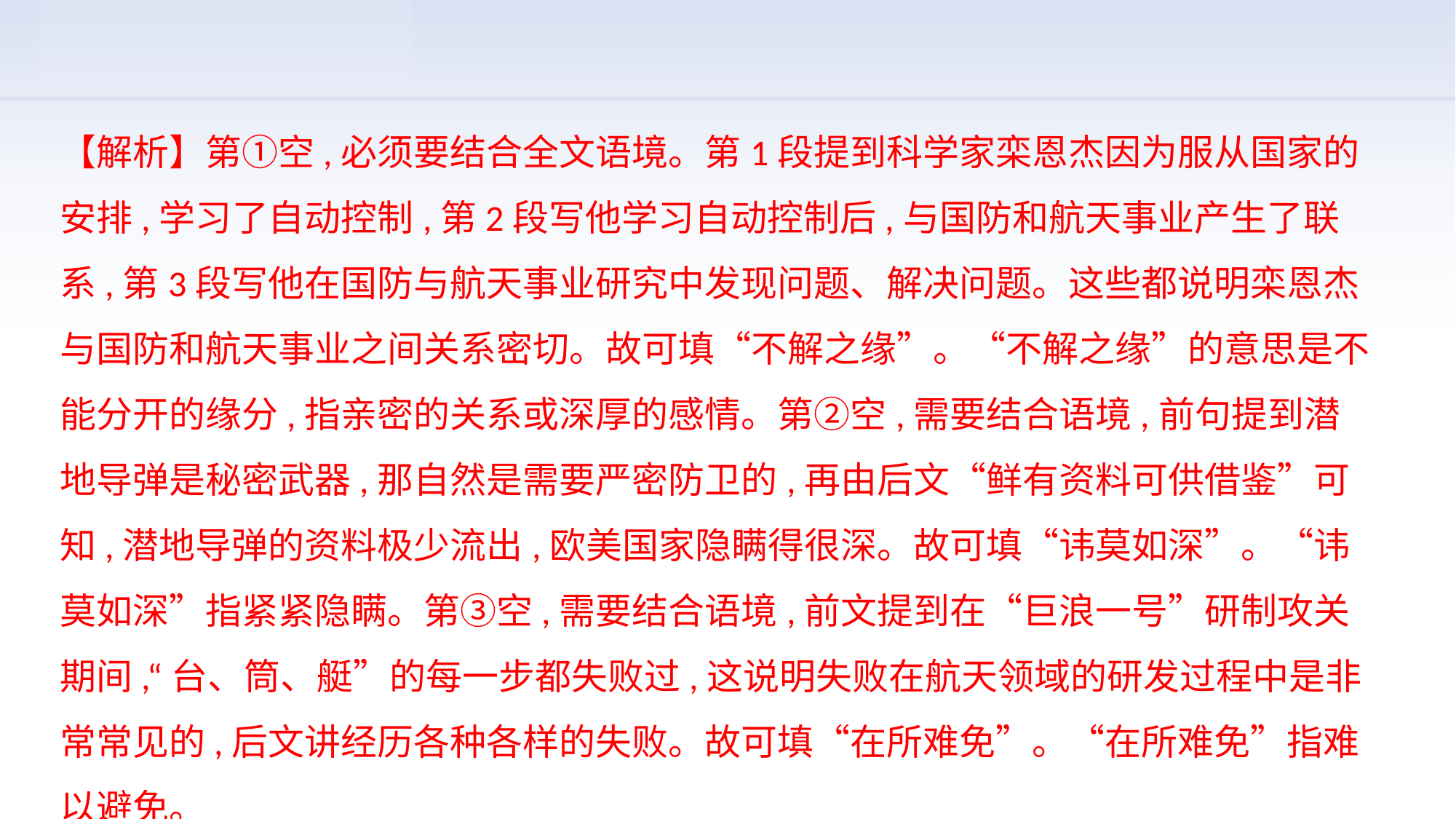

【解析】第①空,必须要结合全文语境。第1段提到科学家栾恩杰因为服从国家的安排,学习了自动控制,第2段写他学习自动控制后,与国防和航天事业产生了联系,第3段写他在国防与航天事业研究中发现问题、解决问题。这些都说明栾恩杰与国防和航天事业之间关系密切。故可填“不解之缘”。“不解之缘”的意思是不能分开的缘分,指亲密的关系或深厚的感情。第②空,需要结合语境,前句提到潜地导弹是秘密武器,那自然是需要严密防卫的,再由后文“鲜有资料可供借鉴”可知,潜地导弹的资料极少流出,欧美国家隐瞒得很深。故可填“讳莫如深”。“讳莫如深”指紧紧隐瞒。第③空,需要结合语境,前文提到在“巨浪一号”研制攻关期间,“台、筒、艇”的每一步都失败过,这说明失败在航天领域的研发过程中是非常常见的,后文讲经历各种各样的失败。故可填“在所难免”。“在所难免”指难以避免。